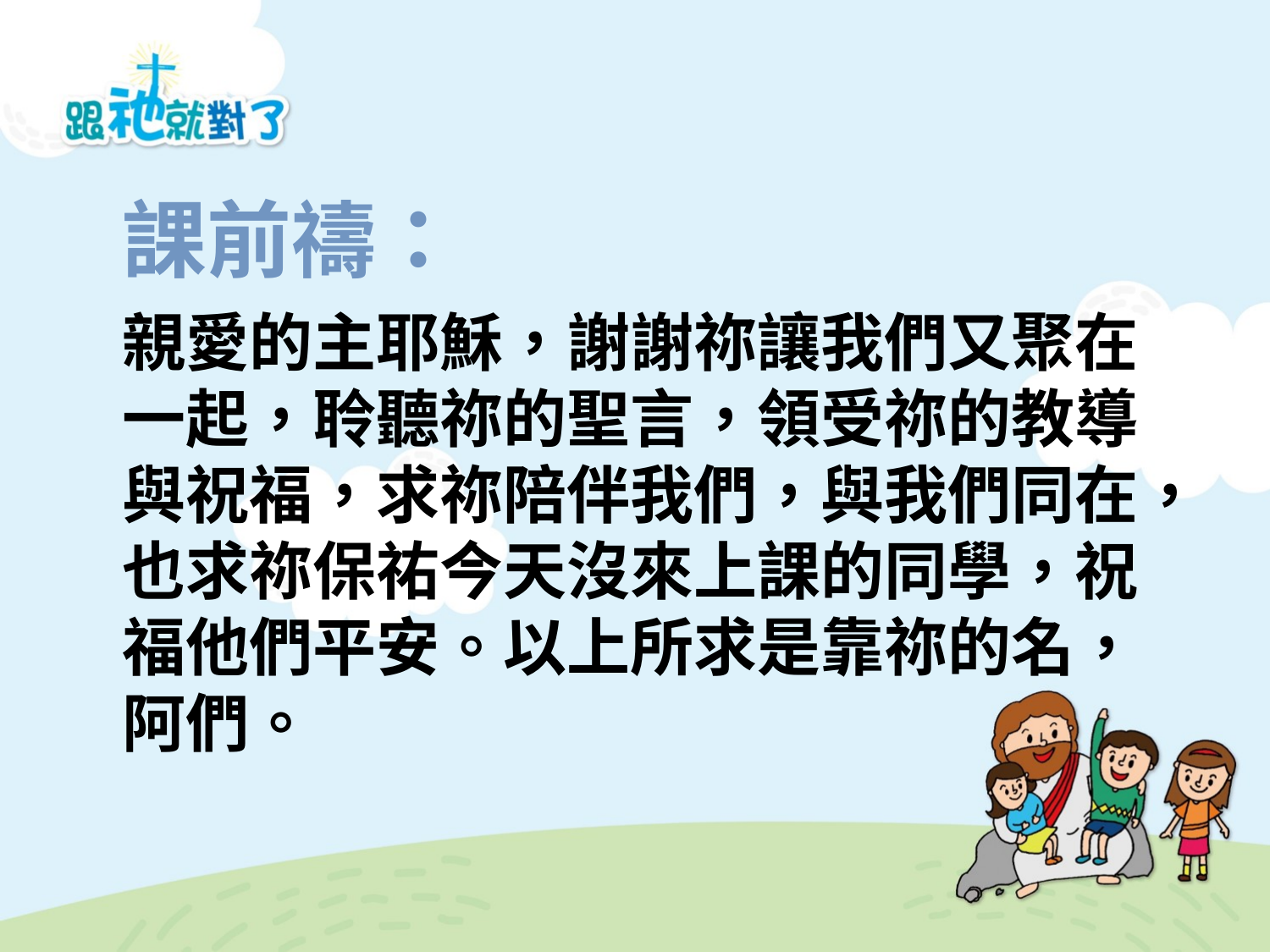

課前禱：
親愛的主耶穌，謝謝祢讓我們又聚在一起，聆聽祢的聖言，領受祢的教導與祝福，求祢陪伴我們，與我們同在，也求祢保祐今天沒來上課的同學，祝福他們平安。以上所求是靠祢的名，阿們。